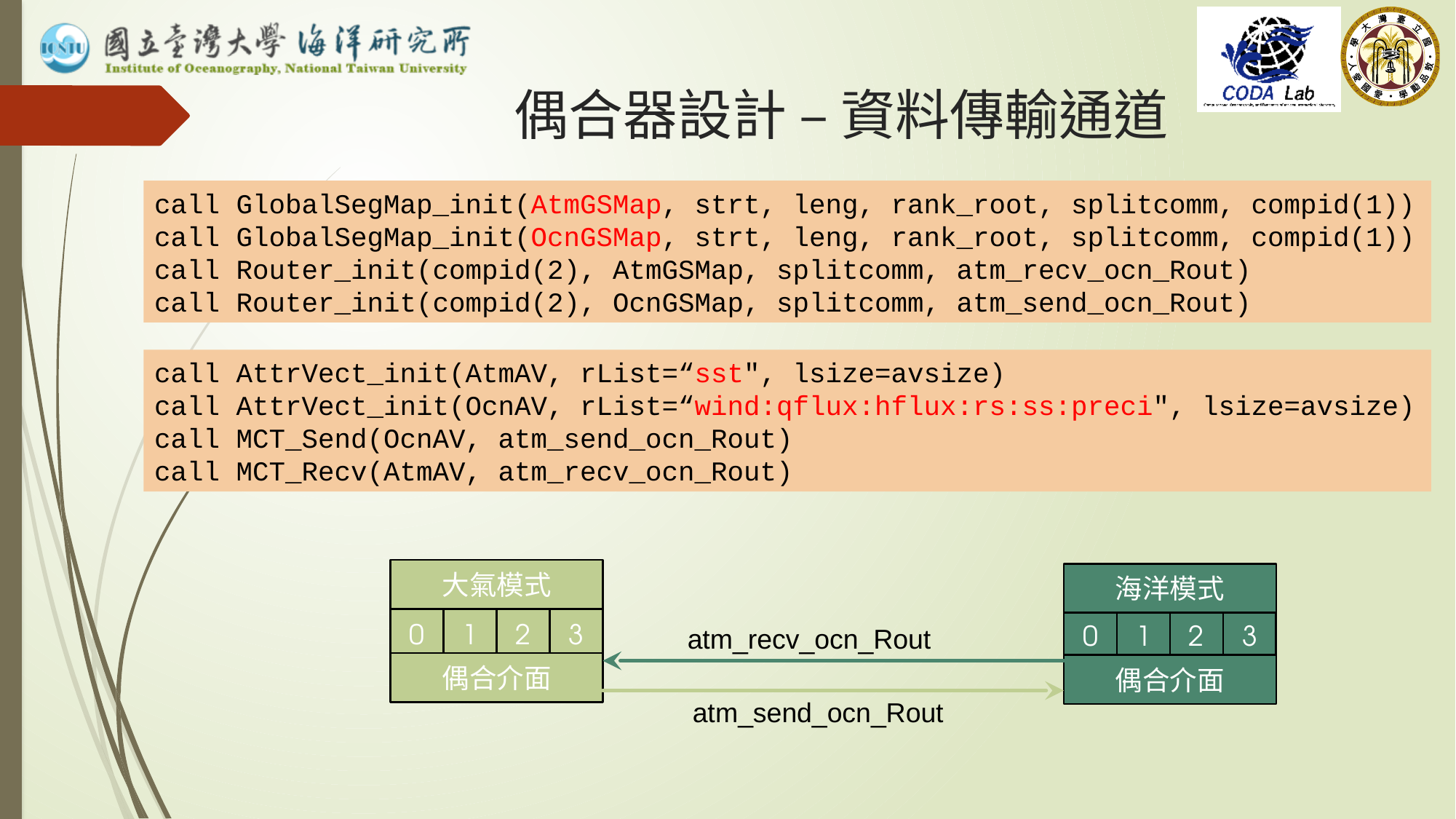

# 偶合器設計 – 資料傳輸通道
call GlobalSegMap_init(AtmGSMap, strt, leng, rank_root, splitcomm, compid(1))
call GlobalSegMap_init(OcnGSMap, strt, leng, rank_root, splitcomm, compid(1))
call Router_init(compid(2), AtmGSMap, splitcomm, atm_recv_ocn_Rout)
call Router_init(compid(2), OcnGSMap, splitcomm, atm_send_ocn_Rout)
call AttrVect_init(AtmAV, rList=“sst", lsize=avsize)
call AttrVect_init(OcnAV, rList=“wind:qflux:hflux:rs:ss:preci", lsize=avsize)
call MCT_Send(OcnAV, atm_send_ocn_Rout)
call MCT_Recv(AtmAV, atm_recv_ocn_Rout)
大氣模式
0
1
2
3
偶合介面
海洋模式
0
1
2
3
偶合介面
atm_recv_ocn_Rout
atm_send_ocn_Rout